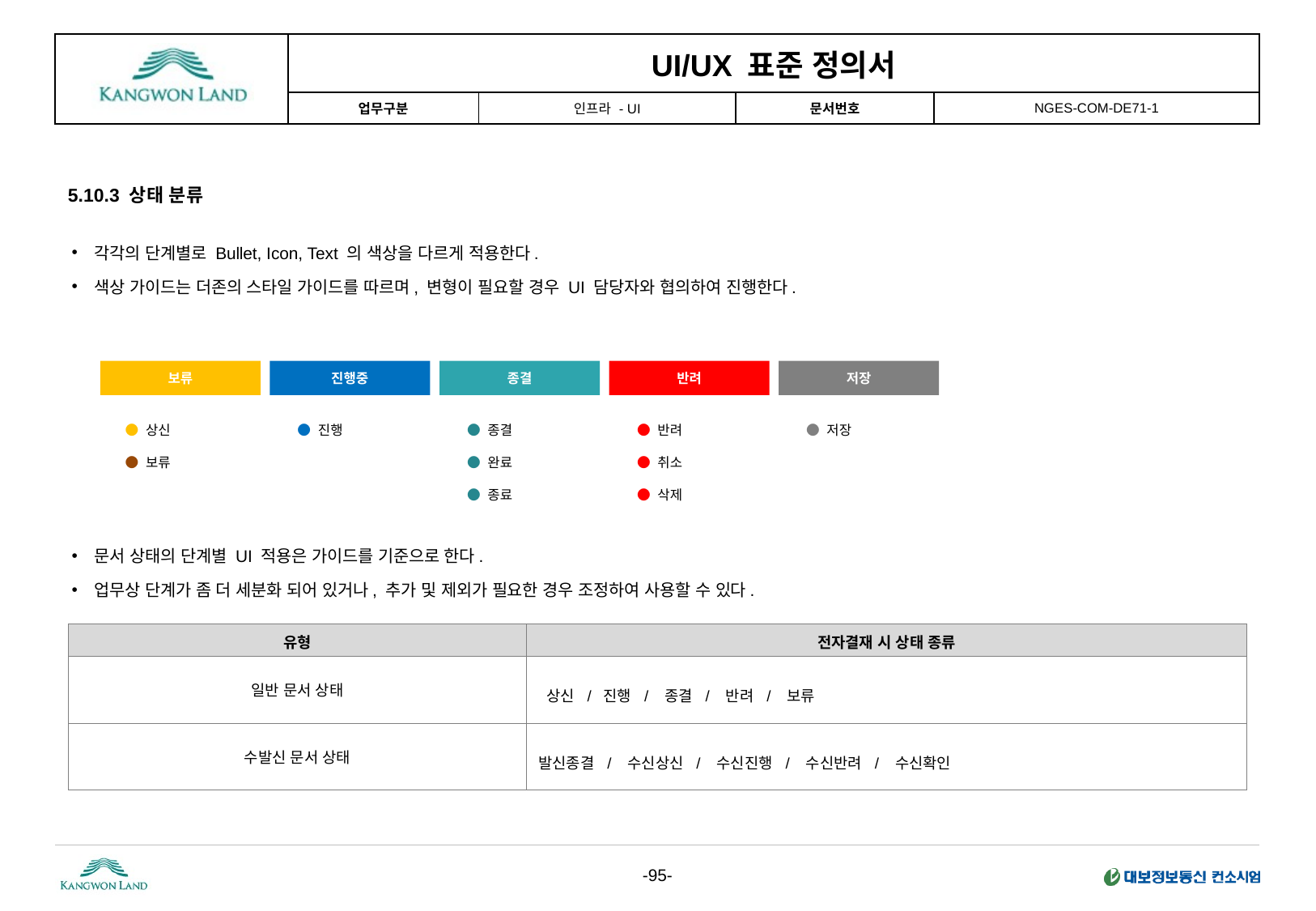

5.10.3 상태 분류
각각의 단계별로 Bullet, Icon, Text 의 색상을 다르게 적용한다.
색상 가이드는 더존의 스타일 가이드를 따르며, 변형이 필요할 경우 UI 담당자와 협의하여 진행한다.
보류
진행중
종결
반려
저장
● 상신
● 보류
● 진행
● 종결
● 완료
● 종료
● 반려
● 취소
● 삭제
● 저장
문서 상태의 단계별 UI 적용은 가이드를 기준으로 한다.
업무상 단계가 좀 더 세분화 되어 있거나, 추가 및 제외가 필요한 경우 조정하여 사용할 수 있다.
| 유형 | 전자결재 시 상태 종류 |
| --- | --- |
| 일반 문서 상태 | 상신 / 진행 / 종결 / 반려 / 보류 |
| 수발신 문서 상태 | 발신종결 / 수신상신 / 수신진행 / 수신반려 / 수신확인 |